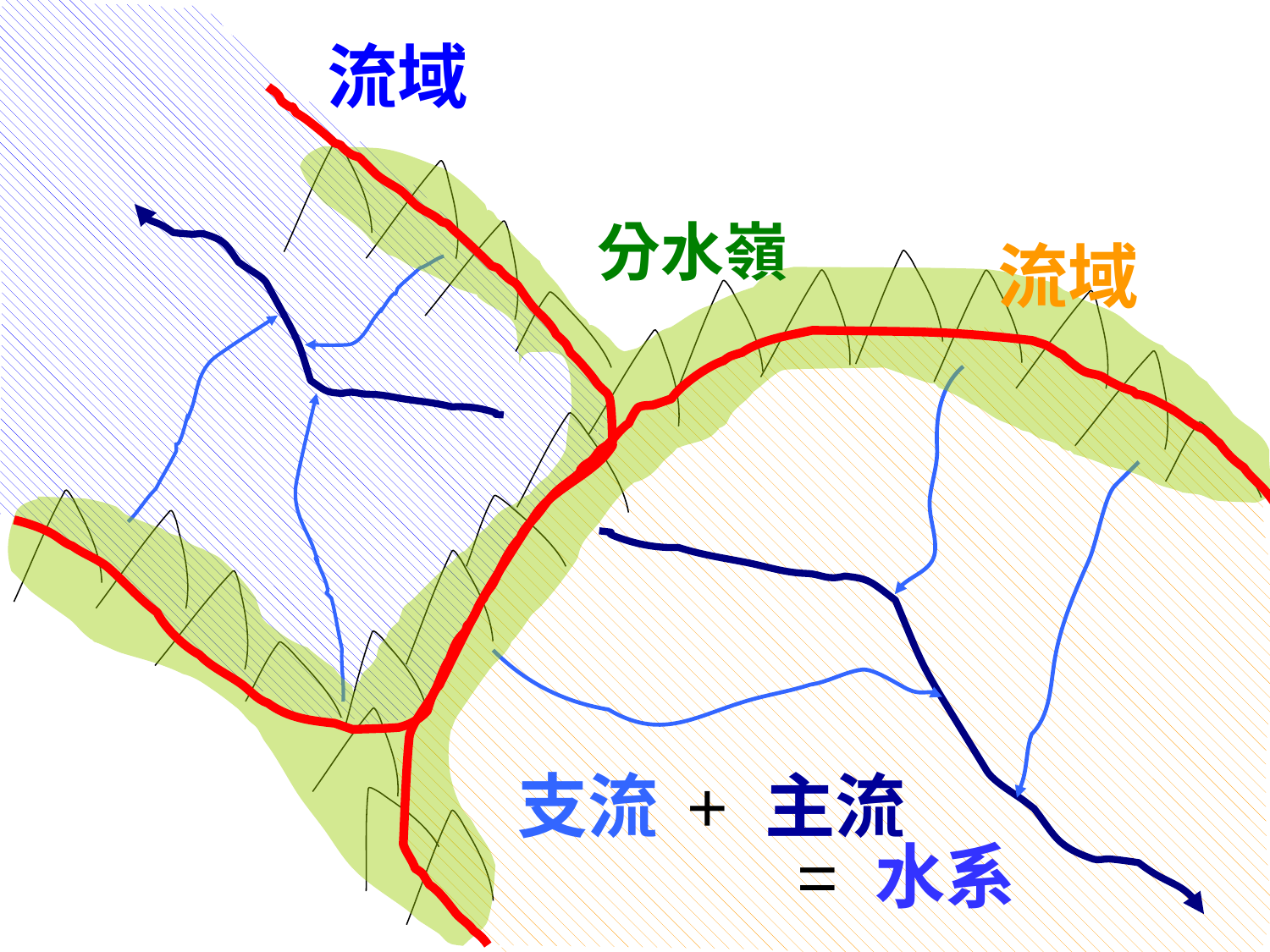

水系、分水嶺、流域

流域

分水嶺
流域

支流
+ 主流
= 水系